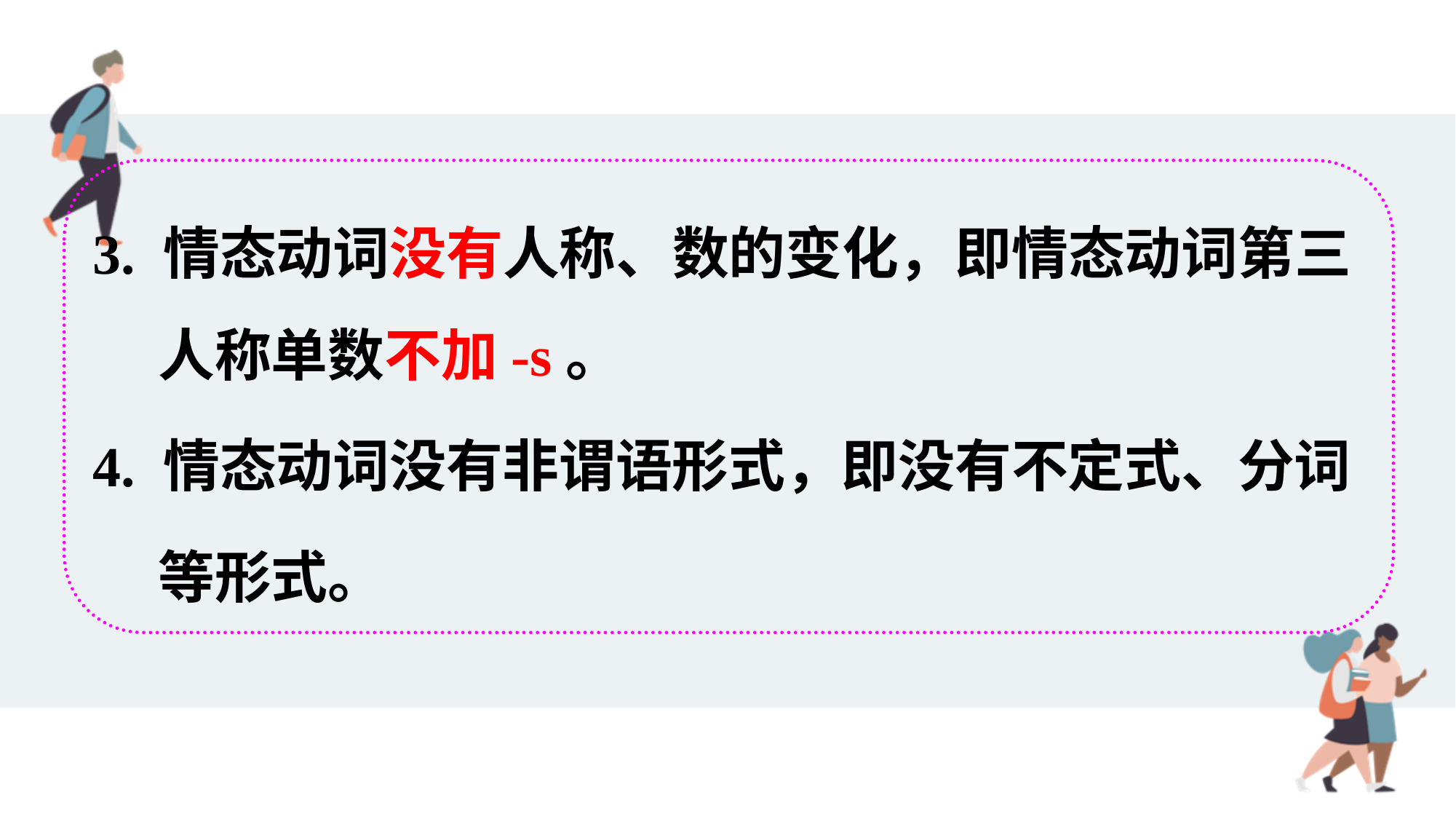

3. 情态动词没有人称、数的变化，即情态动词第三
    人称单数不加-s。
4. 情态动词没有非谓语形式，即没有不定式、分词
    等形式。